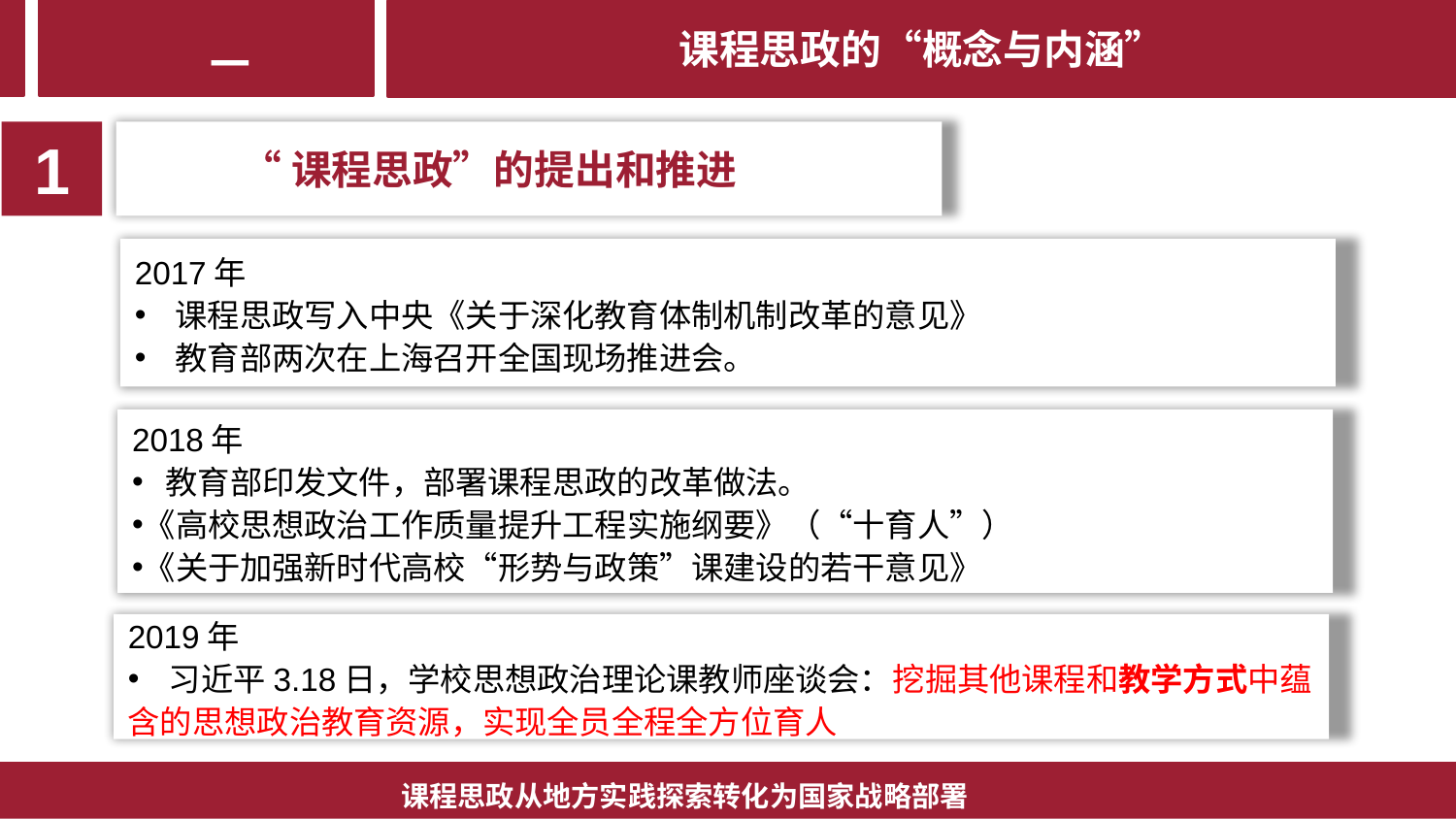

课程思政的“概念与内涵”
一
一
1
            “课程思政”的提出和推进
2017年
   课程思政写入中央《关于深化教育体制机制改革的意见》
   教育部两次在上海召开全国现场推进会。
2018年
  教育部印发文件，部署课程思政的改革做法。
《高校思想政治工作质量提升工程实施纲要》（“十育人”）
《关于加强新时代高校“形势与政策”课建设的若干意见》
2019年
   习近平3.18日，学校思想政治理论课教师座谈会：挖掘其他课程和教学方式中蕴含的思想政治教育资源，实现全员全程全方位育人

课程思政从地方实践探索转化为国家战略部署